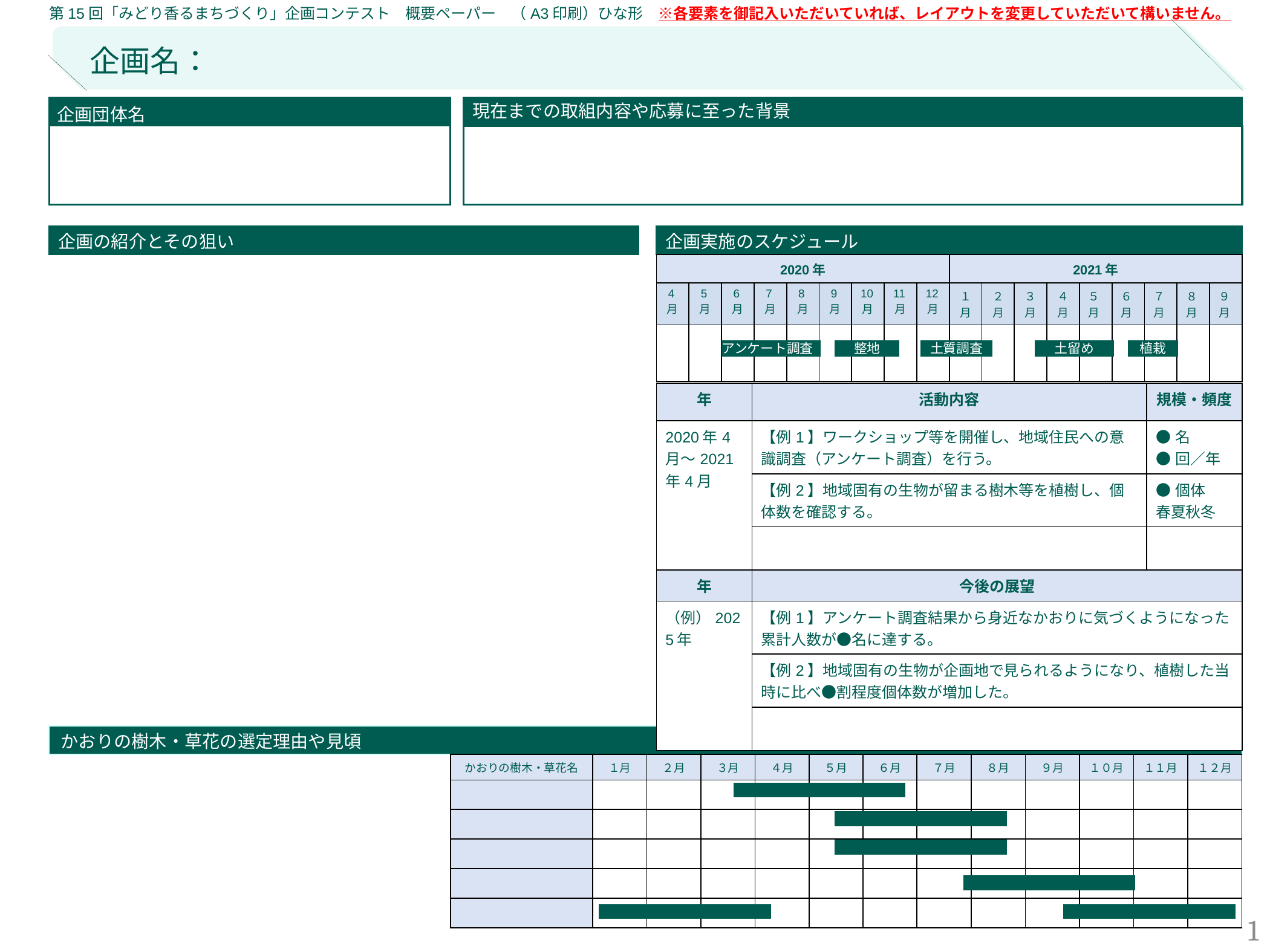

# 企画名：

| 2020年 |  |  |  |  |  |  |  |  | 2021年 |  |  |  |  |  |  |  |  |
| --- | --- | --- | --- | --- | --- | --- | --- | --- | --- | --- | --- | --- | --- | --- | --- | --- | --- |
| 4月 | 5月 | 6月 | 7月 | 8月 | 9月 | 10月 | 11月 | 12月 | １月 | ２月 | ３月 | ４月 | ５月 | ６月 | ７月 | ８月 | ９月 |
|  |  |  |  |  |  |  |  |  |  |  |  |  |  |  |  |  |  |
アンケート調査
整地
土質調査
土留め
植栽
| 年 | 活動内容 | 規模・頻度 |
| --- | --- | --- |
| 2020年4月～2021年4月 | 【例1】ワークショップ等を開催し、地域住民への意識調査（アンケート調査）を行う。 | ●名 ●回／年 |
|  | 【例2】地域固有の生物が留まる樹木等を植樹し、個体数を確認する。 | ●個体 春夏秋冬 |
|  |  |  |
| 年 | 今後の展望 |  |
| （例）2025年 | 【例1】アンケート調査結果から身近なかおりに気づくようになった累計人数が●名に達する。 |  |
|  | 【例2】地域固有の生物が企画地で見られるようになり、植樹した当時に比べ●割程度個体数が増加した。 |  |
|  |  |  |

| かおりの樹木・草花名 | １月 | ２月 | ３月 | ４月 | ５月 | ６月 | ７月 | ８月 | ９月 | １０月 | １１月 | １２月 |
| --- | --- | --- | --- | --- | --- | --- | --- | --- | --- | --- | --- | --- |
|  |  |  |  |  |  |  |  |  |  |  |  |  |
|  |  |  |  |  |  |  |  |  |  |  |  |  |
|  |  |  |  |  |  |  |  |  |  |  |  |  |
|  |  |  |  |  |  |  |  |  |  |  |  |  |
|  |  |  |  |  |  |  |  |  |  |  |  |  |